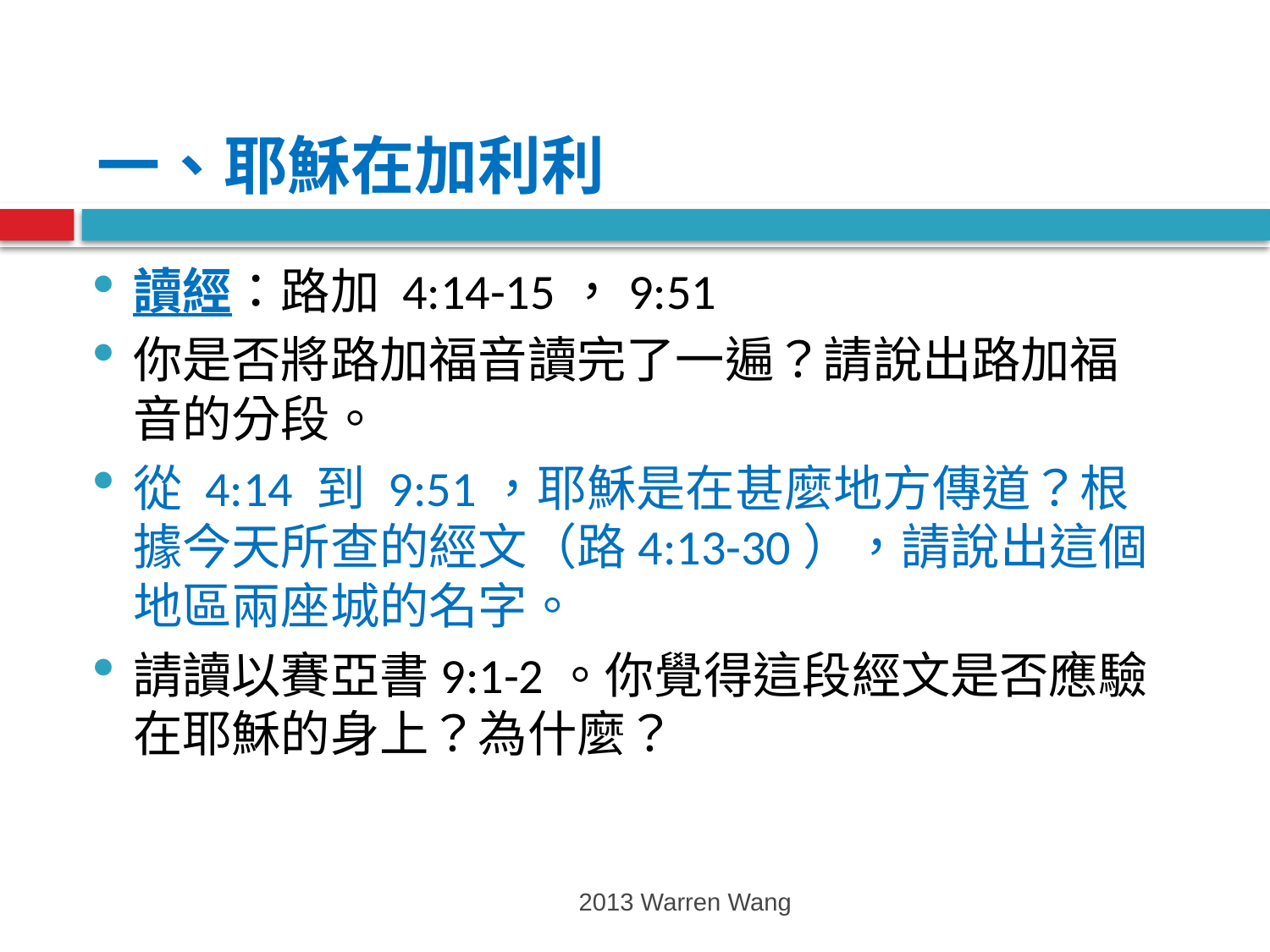

# 一、耶穌在加利利
讀經：路加 4:14-15，9:51
你是否將路加福音讀完了一遍？請說出路加福音的分段。
從 4:14 到 9:51，耶穌是在甚麼地方傳道？根據今天所查的經文（路4:13-30），請說出這個地區兩座城的名字。
請讀以賽亞書9:1-2。你覺得這段經文是否應驗在耶穌的身上？為什麼？

2013 Warren Wang